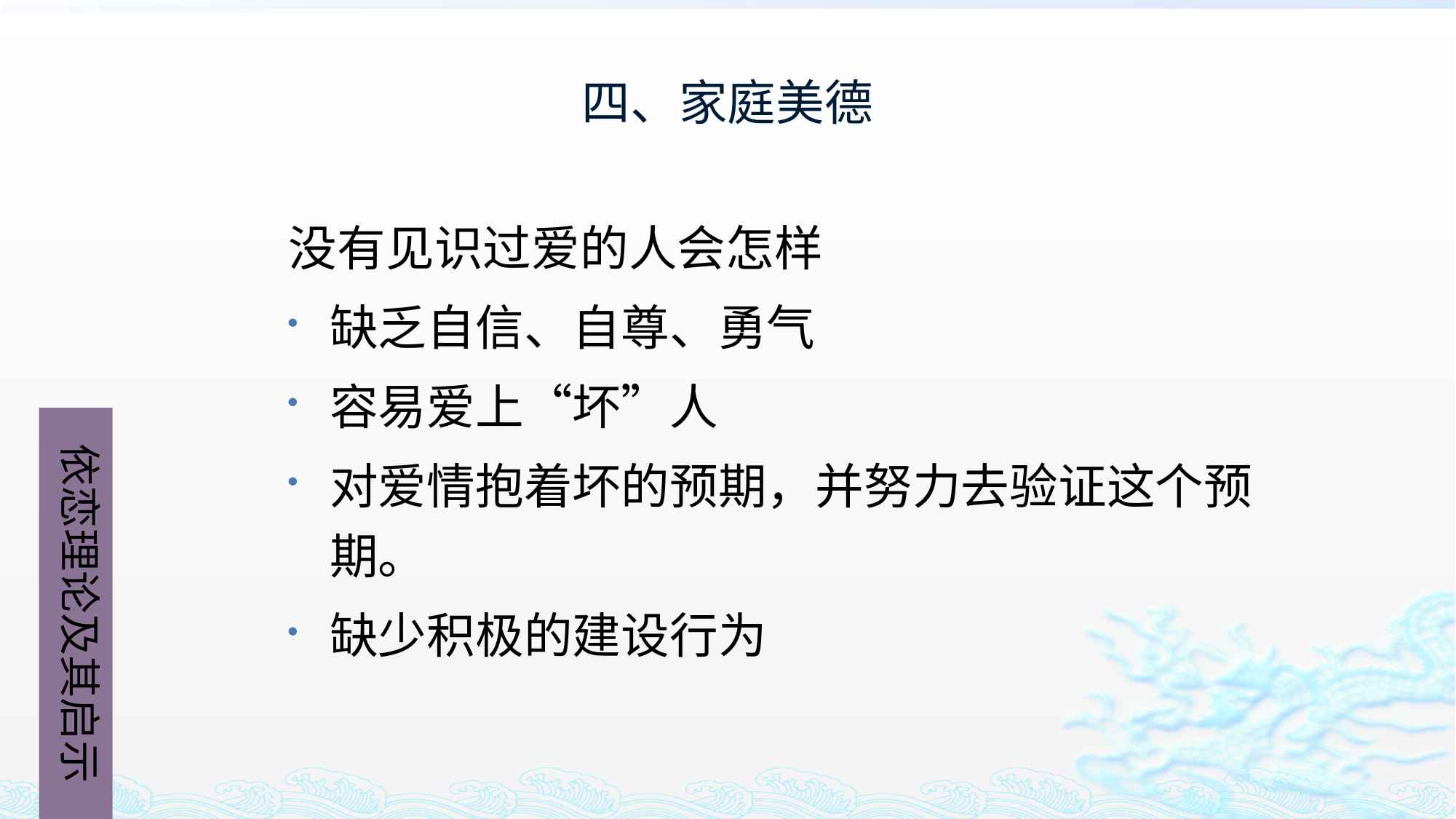

# 四、家庭美德
没有见识过爱的人会怎样
缺乏自信、自尊、勇气
容易爱上“坏”人
对爱情抱着坏的预期，并努力去验证这个预期。
缺少积极的建设行为
依恋理论及其启示